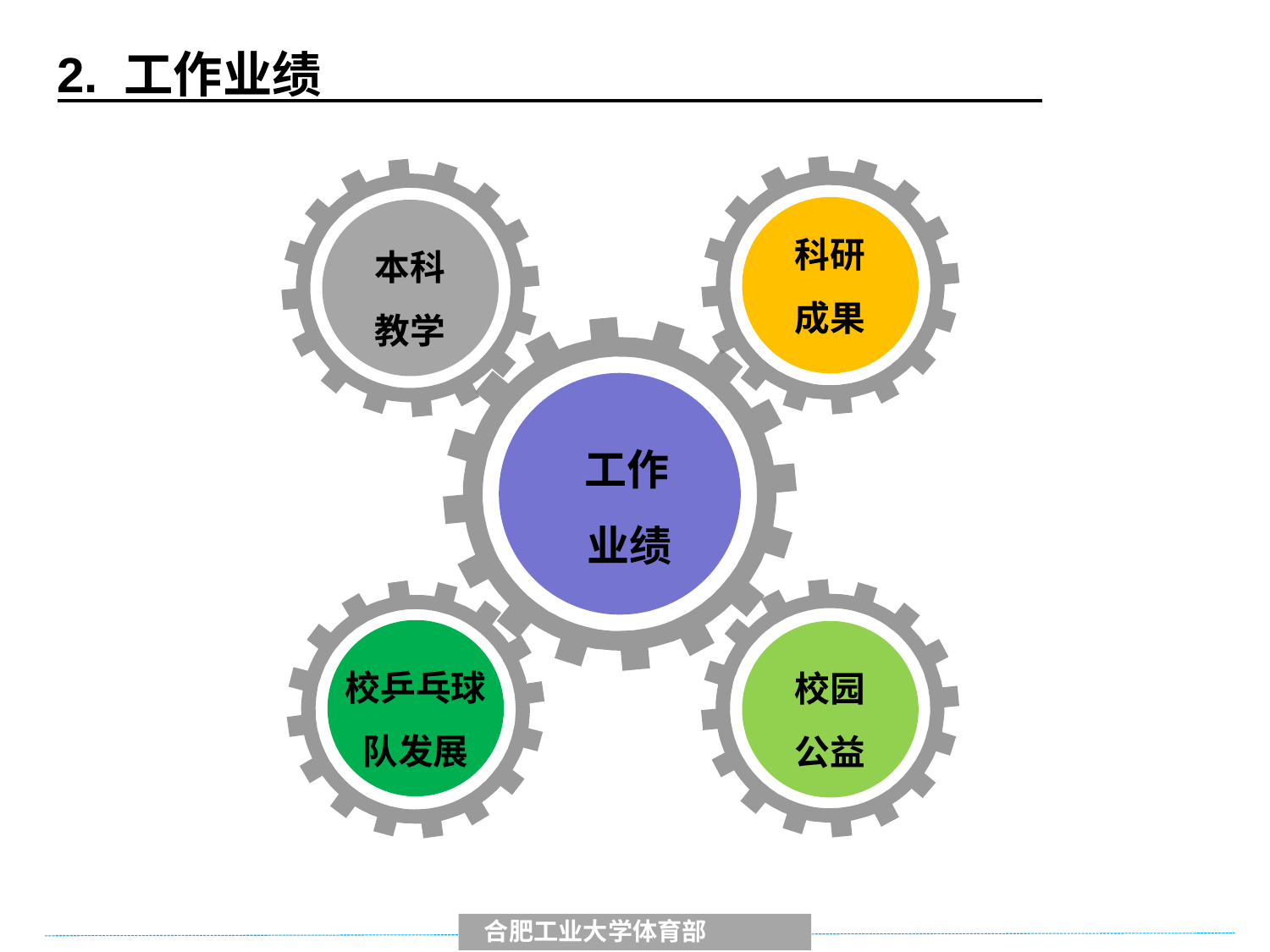

2. 工作业绩

科研
成果

本科
教学

 工作
 业绩

校园
公益

校乒乓球
队发展
 合肥工业大学体育部